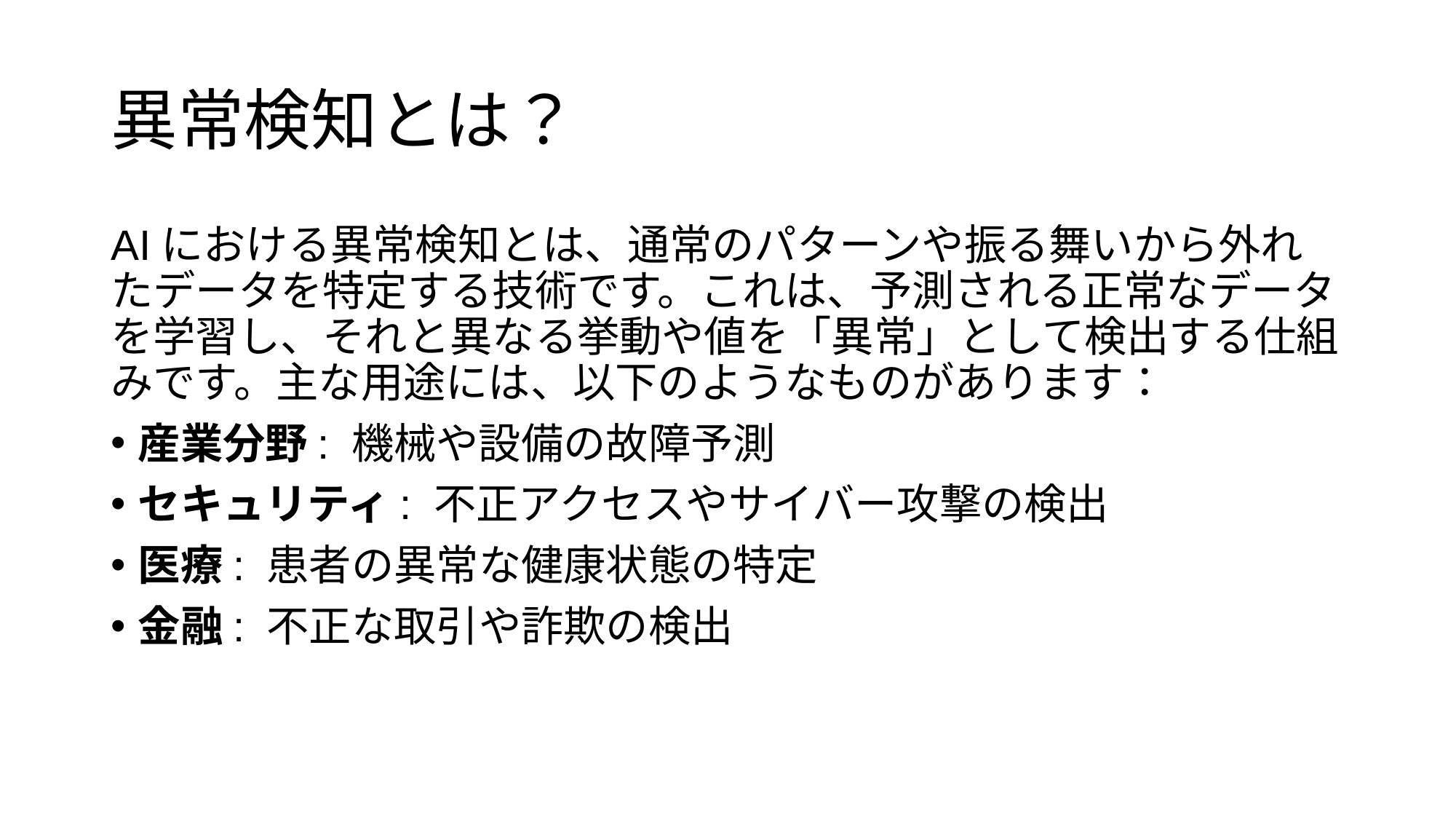

# 異常検知とは？
AIにおける異常検知とは、通常のパターンや振る舞いから外れたデータを特定する技術です。これは、予測される正常なデータを学習し、それと異なる挙動や値を「異常」として検出する仕組みです。主な用途には、以下のようなものがあります：
産業分野: 機械や設備の故障予測
セキュリティ: 不正アクセスやサイバー攻撃の検出
医療: 患者の異常な健康状態の特定
金融: 不正な取引や詐欺の検出